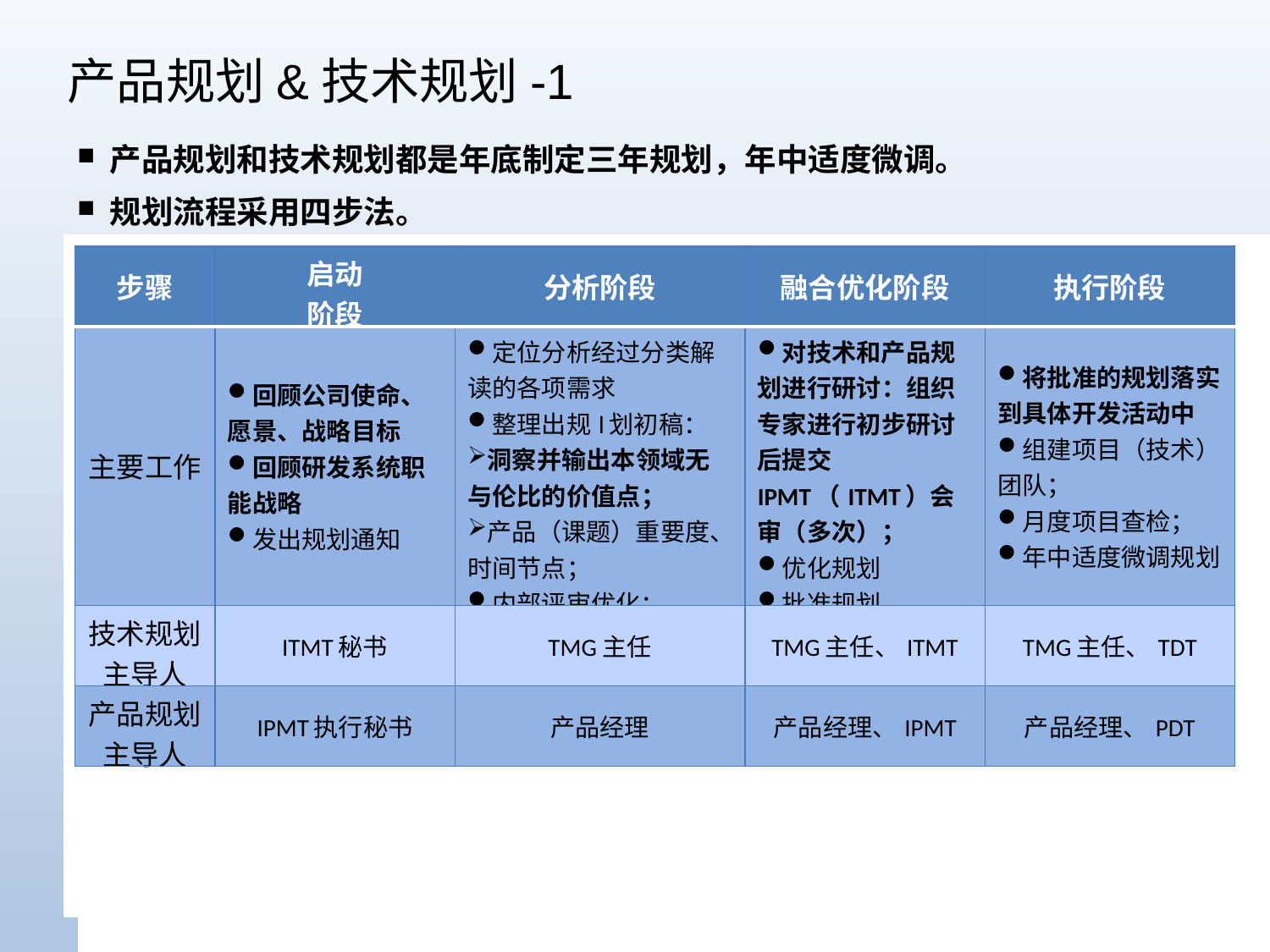

产品规划&技术规划-1
 产品规划和技术规划都是年底制定三年规划，年中适度微调。
 规划流程采用四步法。

| 步骤 | 启动 阶段 | 分析阶段 | 融合优化阶段 | 执行阶段 |
| --- | --- | --- | --- | --- |
| 主要工作 | 回顾公司使命、愿景、战略目标 回顾研发系统职能战略 发出规划通知 | 定位分析经过分类解读的各项需求 整理出规l划初稿： 洞察并输出本领域无与伦比的价值点； 产品（课题）重要度、时间节点； 内部评审优化； | 对技术和产品规划进行研讨：组织专家进行初步研讨后提交IPMT（ITMT）会审（多次）； 优化规划 批准规划 | 将批准的规划落实到具体开发活动中 组建项目（技术）团队； 月度项目查检； 年中适度微调规划 |
| 技术规划 主导人 | ITMT秘书 | TMG主任 | TMG主任、ITMT | TMG主任、TDT |
| 产品规划 主导人 | IPMT执行秘书 | 产品经理 | 产品经理、IPMT | 产品经理、PDT |

| 步骤 | 分析阶段 |
| --- | --- |
| 主要工作 | 定位分析经过分类解读的各项需求 整理出规划初稿： 洞察并输出本领域无与伦比的价值点； 产品（课题）重要度、时间节点； 内部评审优化； |
| 技术规划 主导人 | TMG主任 |
| 产品规划 主导人 | 产品经理 |
| 步骤 | 融合优化阶段 |
| --- | --- |
| 主要工作 | 对技术和产品规划进行研讨：组织专家进行初步研讨后提交IPMT（ITMT）会审（多次）； 优化规划 |
| 技术规划 主导人 | TMG主任、ITMT |
| 产品规划 主导人 | 产品经理、IPMT |

执行
融合
优化
分析

启动
| 步骤 | 启动 阶段 |
| --- | --- |
| 主要工作 | 回顾公司使命、愿景、战略目标 回顾研发系统职能战略 发出规划通知 |
| 技术规划 主导人 | ITMT秘书 |
| 产品规划 主导人 | IPMT执行秘书 |
| 步骤 | 执行阶段 |
| --- | --- |
| 主要工作 | 将批准的规划落实到具体开发活动中 组建项目（技术）团队； 月度项目查检； 年中适度微调规划 |
| 技术规划 主导人 | TMG主任、TDT |
| 产品规划 主导人 | 产品经理、PDT |